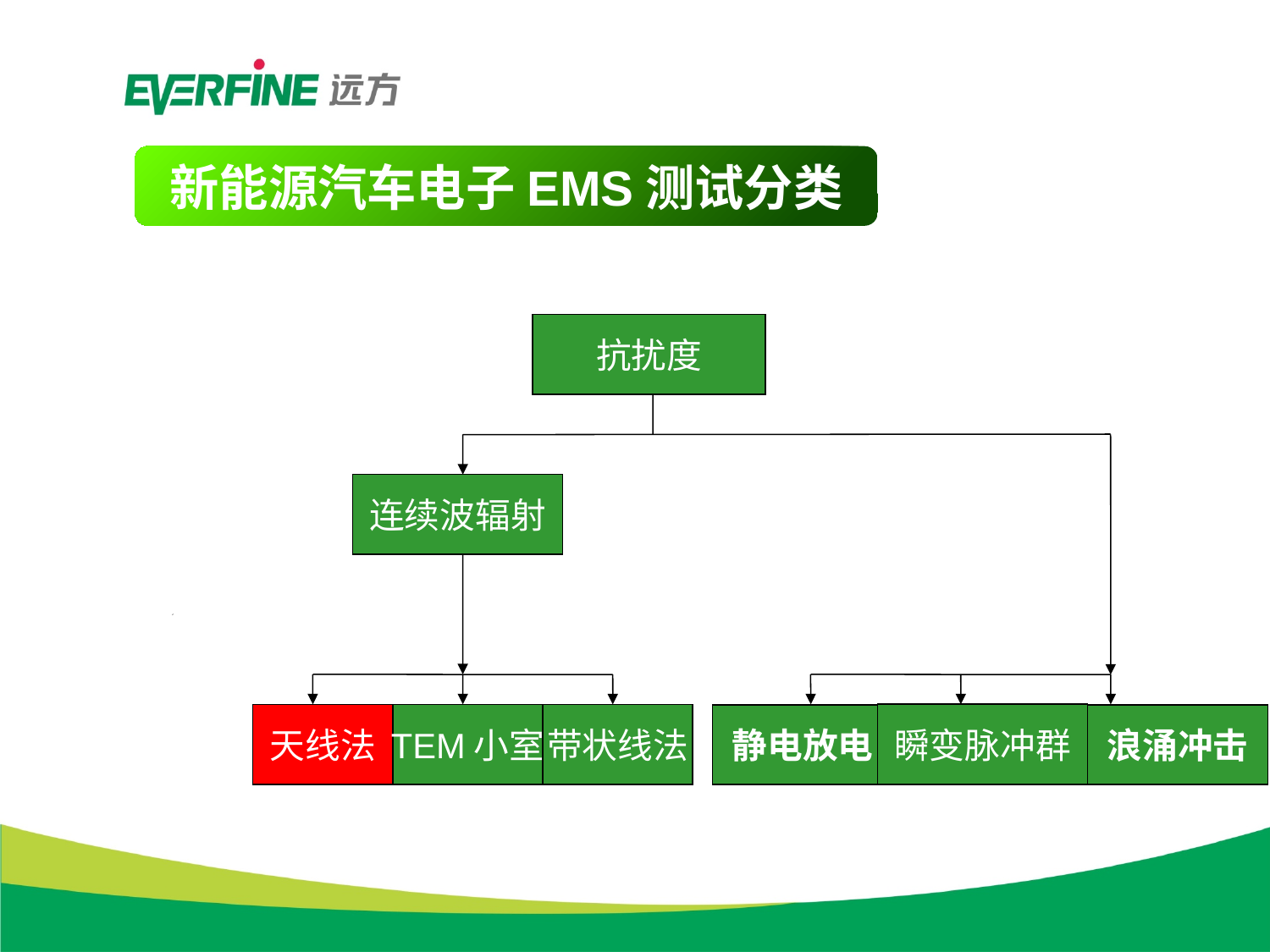

新能源汽车电子EMS测试分类

抗扰度

连续波辐射

瞬变脉冲群
天线法
TEM小室
带状线法
浪涌冲击
静电放电